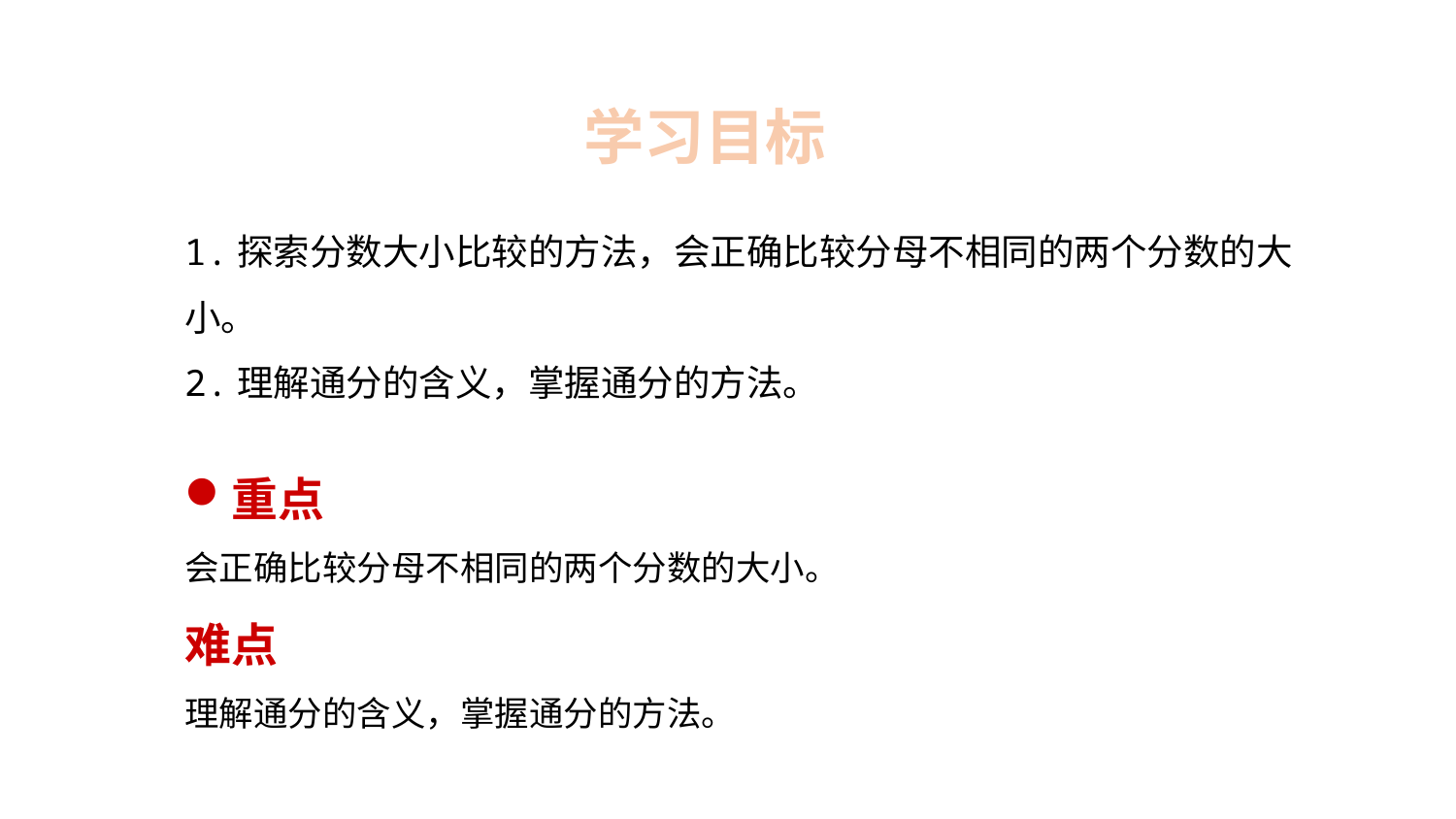

学习目标
1.探索分数大小比较的方法，会正确比较分母不相同的两个分数的大小。
2.理解通分的含义，掌握通分的方法。
重点
会正确比较分母不相同的两个分数的大小。
难点
理解通分的含义，掌握通分的方法。